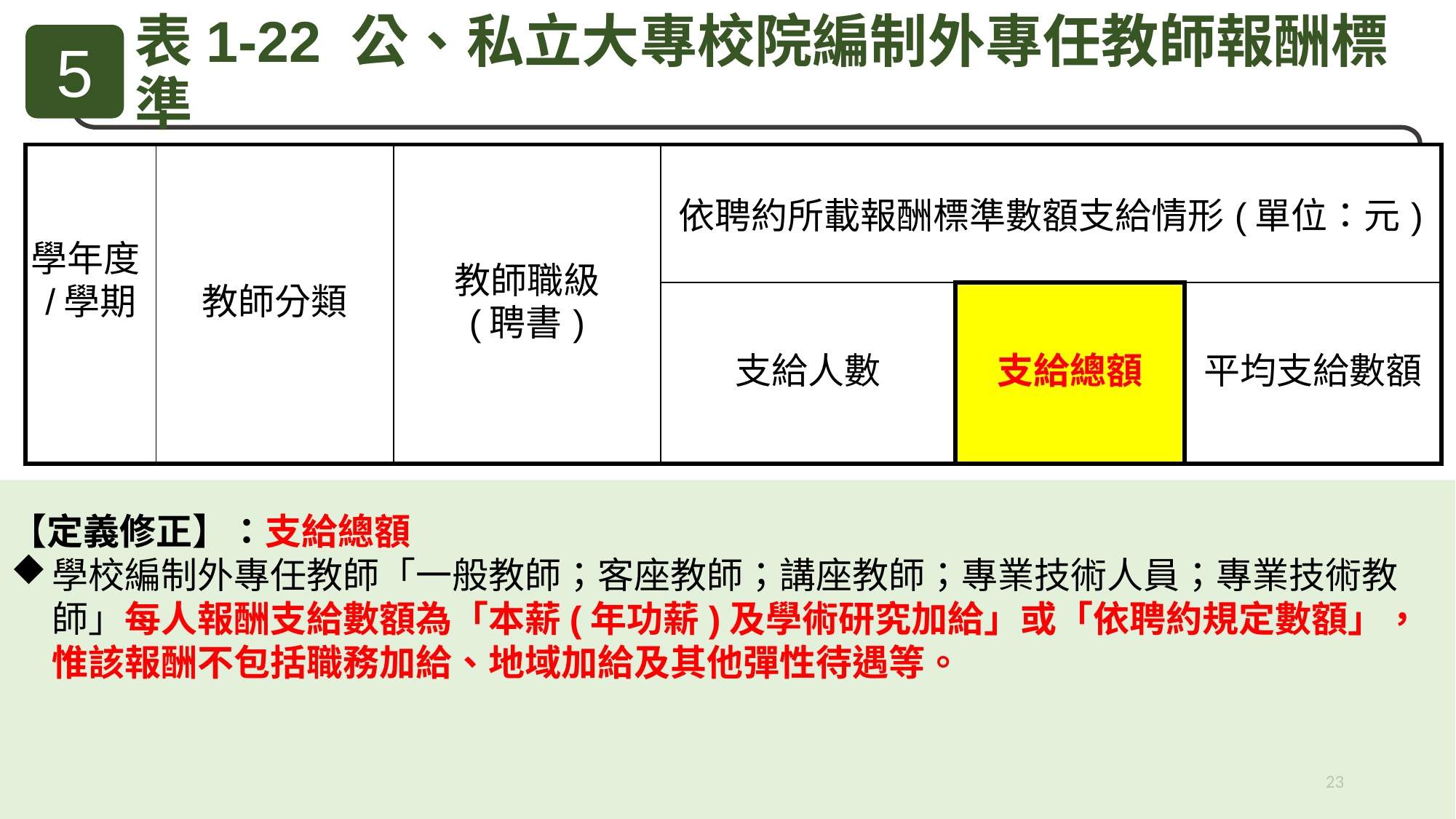

5

表1-22 公、私立大專校院編制外專任教師報酬標準

| 學年度/學期 | 教師分類 | 教師職級 (聘書) | 依聘約所載報酬標準數額支給情形(單位：元) |  |  |
| --- | --- | --- | --- | --- | --- |
|  |  |  | 支給人數 | 支給總額 | 平均支給數額 |

【定義修正】：支給總額
學校編制外專任教師「一般教師；客座教師；講座教師；專業技術人員；專業技術教師」每人報酬支給數額為「本薪(年功薪)及學術研究加給」或「依聘約規定數額」，惟該報酬不包括職務加給、地域加給及其他彈性待遇等。
23